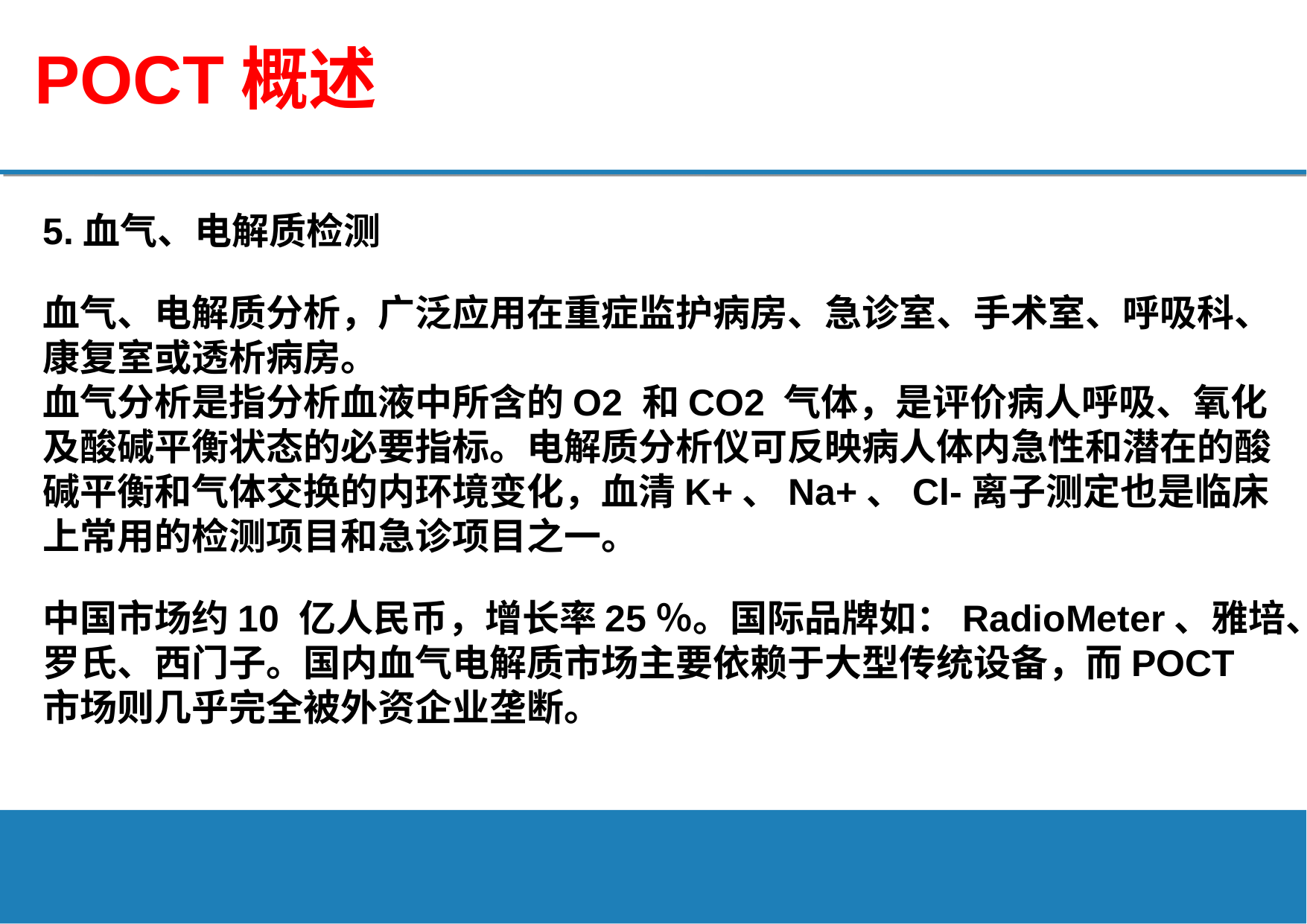

POCT概述
5.血气、电解质检测

血气、电解质分析，广泛应用在重症监护病房、急诊室、手术室、呼吸科、康复室或透析病房。
血气分析是指分析血液中所含的O2 和CO2 气体，是评价病人呼吸、氧化及酸碱平衡状态的必要指标。电解质分析仪可反映病人体内急性和潜在的酸碱平衡和气体交换的内环境变化，血清K+、Na+、Cl-离子测定也是临床上常用的检测项目和急诊项目之一。

中国市场约10 亿人民币，增长率25％。国际品牌如：RadioMeter、雅培、罗氏、西门子。国内血气电解质市场主要依赖于大型传统设备，而POCT 市场则几乎完全被外资企业垄断。